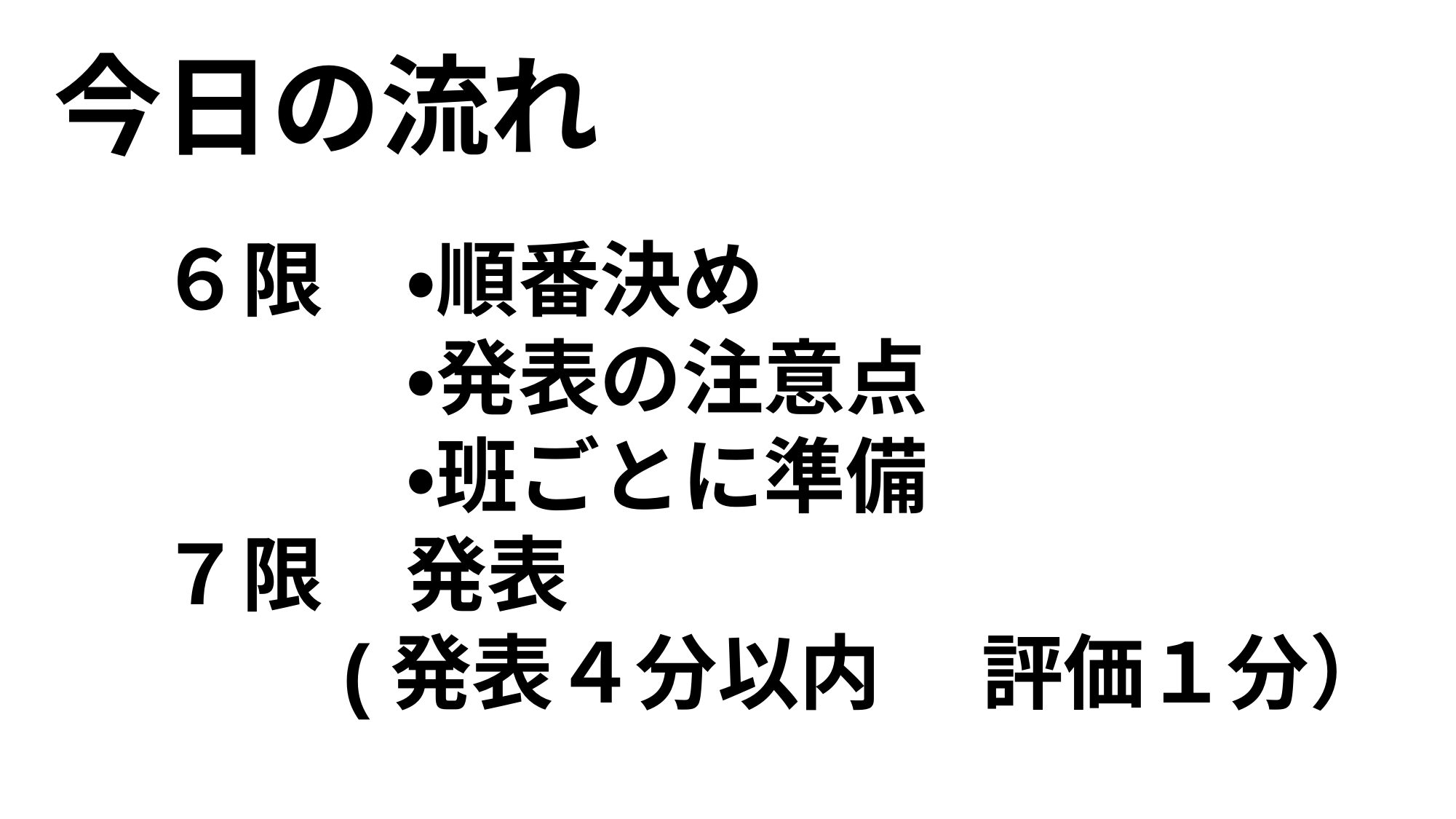

今日の流れ
６限　・順番決め
　　　・発表の注意点
　　　・班ごとに準備
７限　発表
　　(発表４分以内 　評価１分）